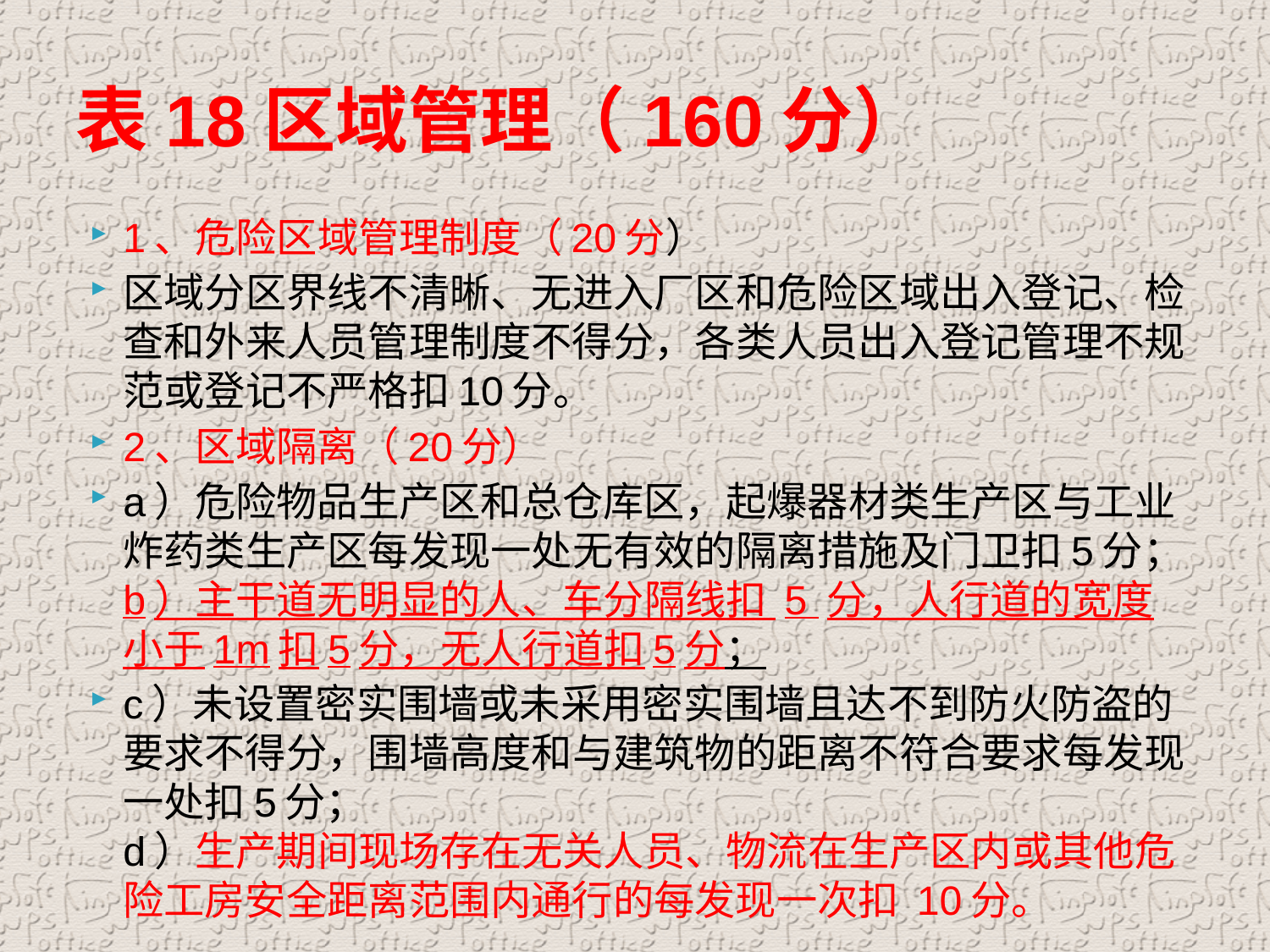

# 表18区域管理（160分）
1、危险区域管理制度（20分）
区域分区界线不清晰、无进入厂区和危险区域出入登记、检查和外来人员管理制度不得分，各类人员出入登记管理不规范或登记不严格扣10分。
2、区域隔离（20分）
a）危险物品生产区和总仓库区，起爆器材类生产区与工业炸药类生产区每发现一处无有效的隔离措施及门卫扣5分；
b）主干道无明显的人、车分隔线扣 5 分，人行道的宽度小于1m扣5分，无人行道扣5分；
c）未设置密实围墙或未采用密实围墙且达不到防火防盗的要求不得分，围墙高度和与建筑物的距离不符合要求每发现一处扣5分；
d）生产期间现场存在无关人员、物流在生产区内或其他危险工房安全距离范围内通行的每发现一次扣 10分。